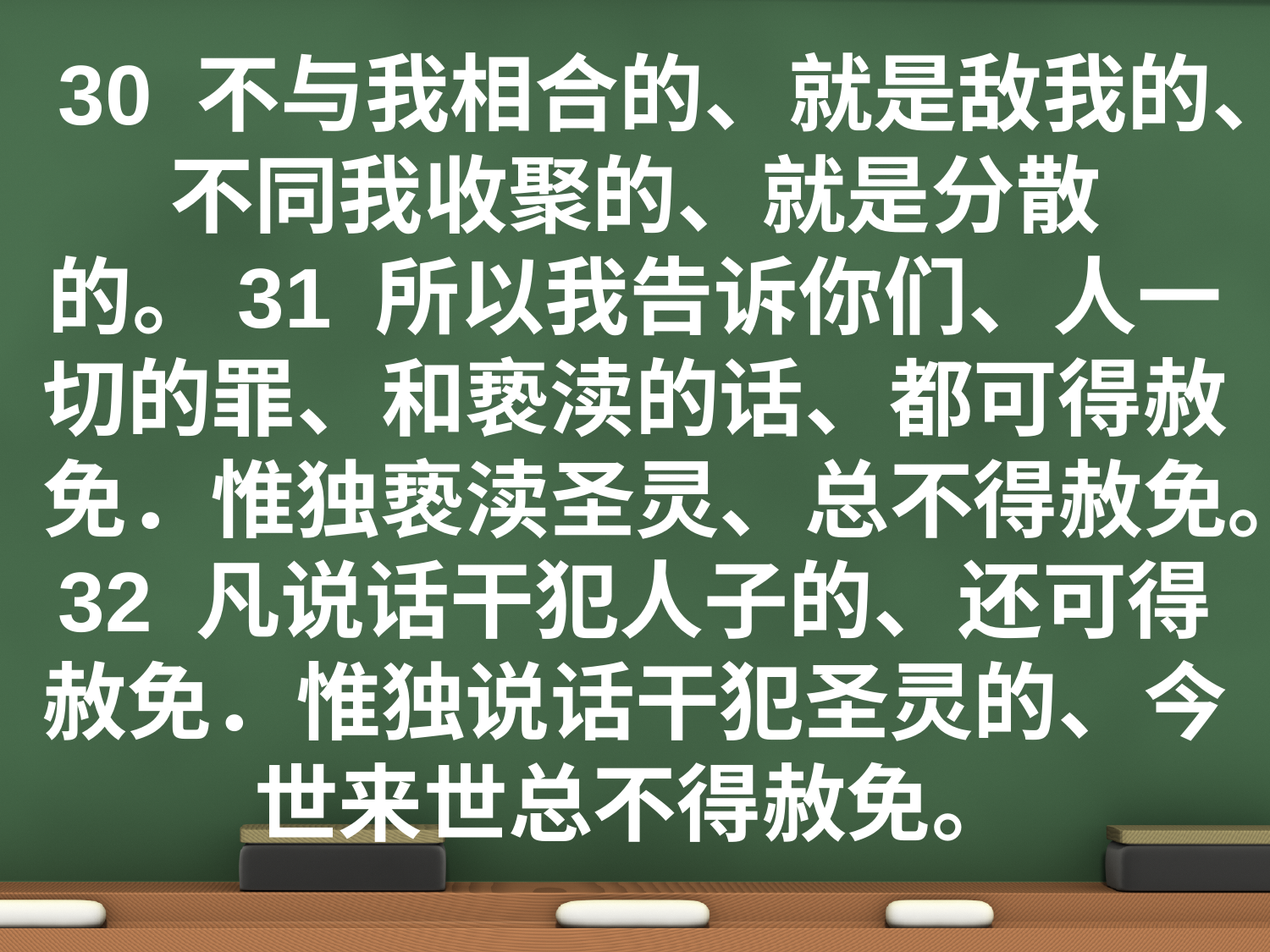

30 不与我相合的、就是敌我的、不同我收聚的、就是分散的。31 所以我告诉你们、人一切的罪、和亵渎的话、都可得赦免．惟独亵渎圣灵、总不得赦免。32 凡说话干犯人子的、还可得赦免．惟独说话干犯圣灵的、今世来世总不得赦免。